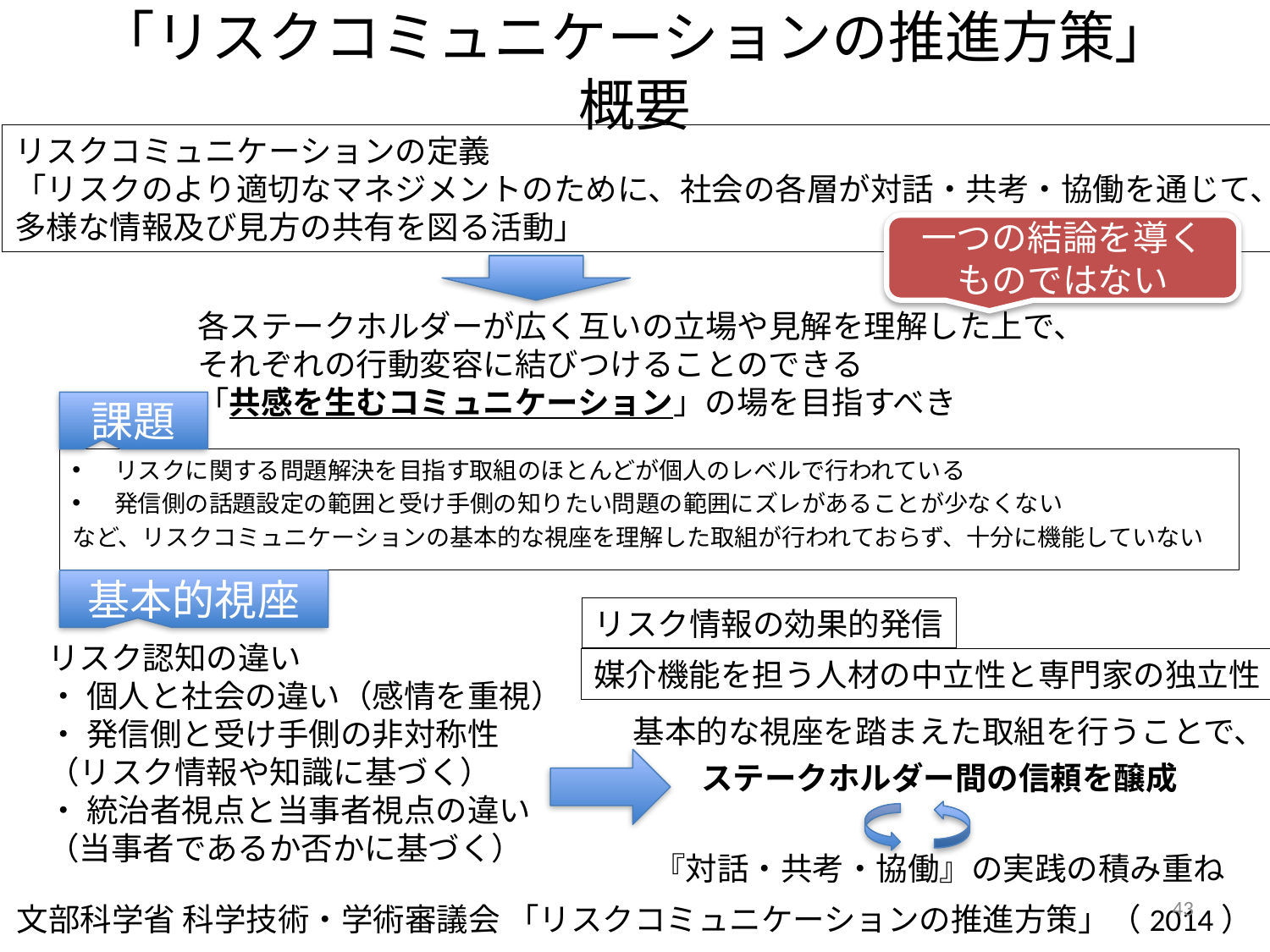

# 「リスクコミュニケーションの推進方策」概要
リスクコミュニケーションの定義
「リスクのより適切なマネジメントのために、社会の各層が対話・共考・協働を通じて、
多様な情報及び見方の共有を図る活動」
一つの結論を導く
ものではない

各ステークホルダーが広く互いの立場や見解を理解した上で、
それぞれの行動変容に結びつけることのできる
「共感を生むコミュニケーション」の場を目指すべき
課題
リスクに関する問題解決を目指す取組のほとんどが個人のレベルで行われている
発信側の話題設定の範囲と受け手側の知りたい問題の範囲にズレがあることが少なくない
など、リスクコミュニケーションの基本的な視座を理解した取組が行われておらず、十分に機能していない
基本的視座
リスク情報の効果的発信
リスク認知の違い
・ 個人と社会の違い（感情を重視）
・ 発信側と受け手側の非対称性
（リスク情報や知識に基づく）
・ 統治者視点と当事者視点の違い
（当事者であるか否かに基づく）
媒介機能を担う人材の中立性と専門家の独立性
基本的な視座を踏まえた取組を行うことで、

ステークホルダー間の信頼を醸成

『対話・共考・協働』の実践の積み重ね
43
文部科学省 科学技術・学術審議会 「リスクコミュニケーションの推進方策」（2014）